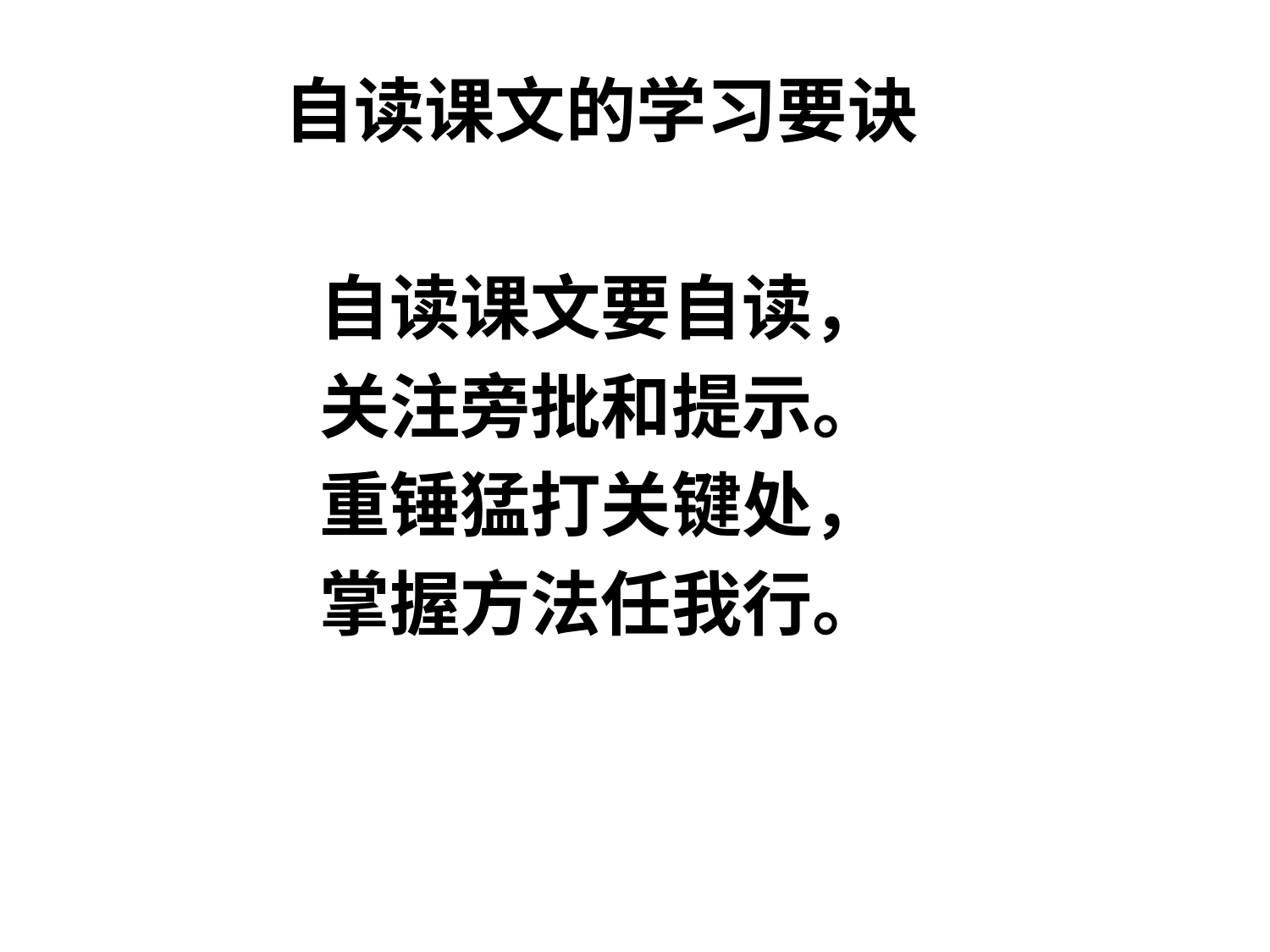

自读课文的学习要诀

自读课文要自读，
关注旁批和提示。
重锤猛打关键处，
掌握方法任我行。